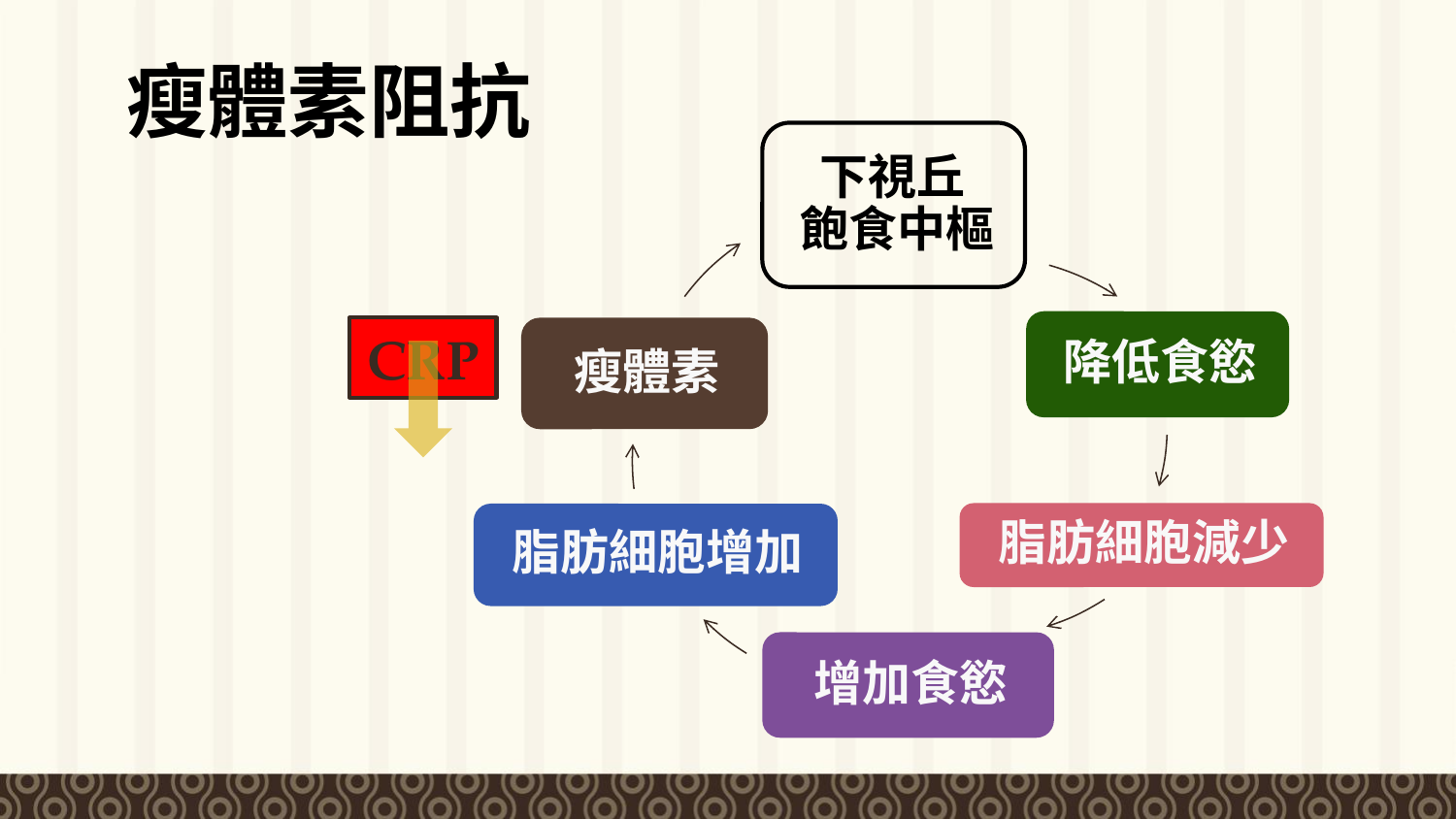

瘦體素阻抗
下視丘  飽食中樞
降低食慾
脂肪細胞減少
增加食慾
脂肪細胞增加
瘦體素
CRP